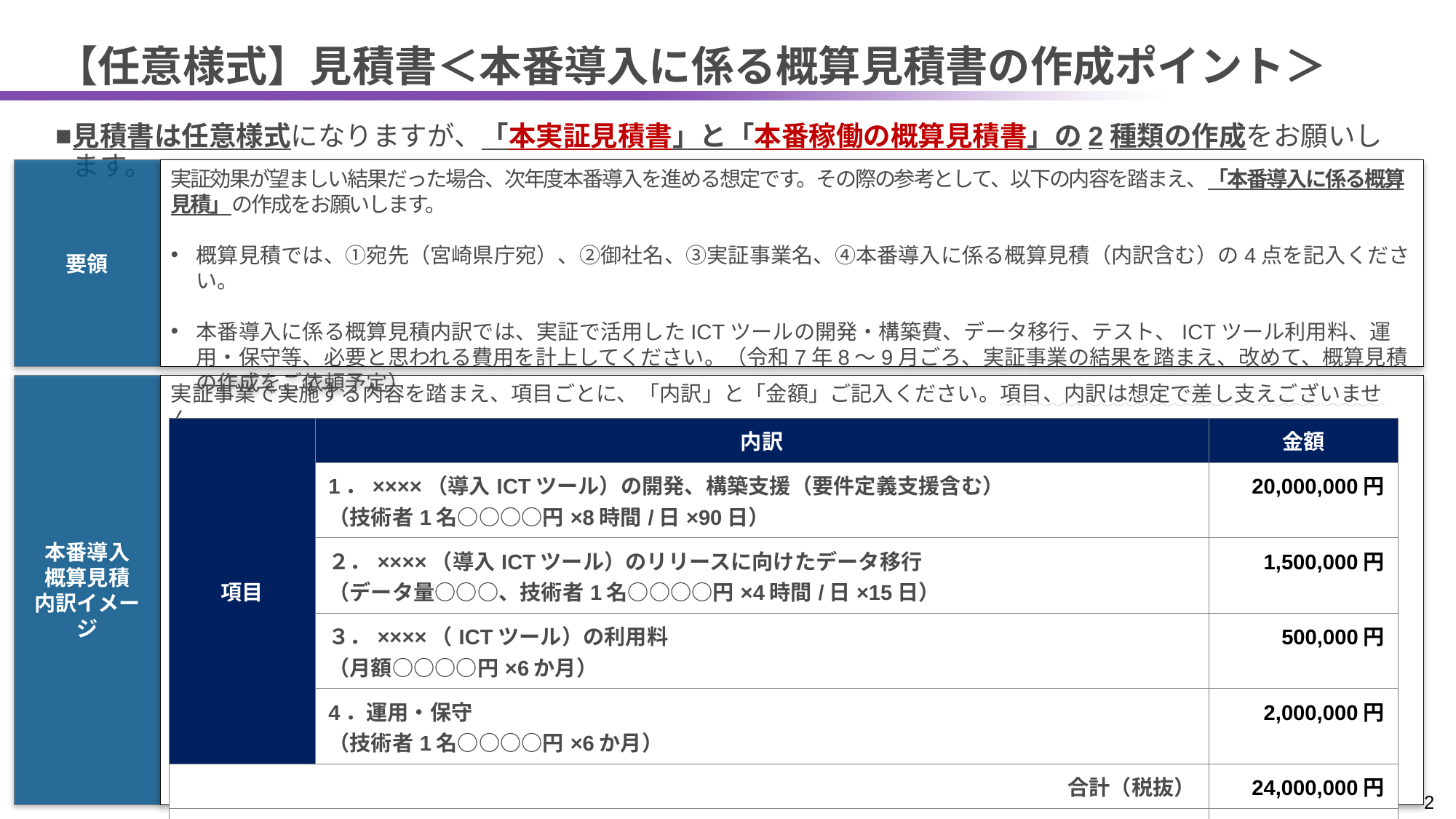

# 【任意様式】見積書＜本番導入に係る概算見積書の作成ポイント＞
見積書は任意様式になりますが、「本実証見積書」と「本番稼働の概算見積書」の2種類の作成をお願いします。
要領
実証効果が望ましい結果だった場合、次年度本番導入を進める想定です。その際の参考として、以下の内容を踏まえ、「本番導入に係る概算見積」の作成をお願いします。

概算見積では、①宛先（宮崎県庁宛）、②御社名、③実証事業名、④本番導入に係る概算見積（内訳含む）の4点を記入ください。
本番導入に係る概算見積内訳では、実証で活用したICTツールの開発・構築費、データ移行、テスト、ICTツール利用料、運用・保守等、必要と思われる費用を計上してください。（令和7年8～9月ごろ、実証事業の結果を踏まえ、改めて、概算見積の作成をご依頼予定）
実証事業で実施する内容を踏まえ、項目ごとに、「内訳」と「金額」ご記入ください。項目、内訳は想定で差し支えございません。
本番導入
概算見積
内訳イメージ
| 項目 | 内訳 | 金額 |
| --- | --- | --- |
|  | 1．××××（導入ICTツール）の開発、構築支援（要件定義支援含む） （技術者1名○○○○円×8時間/日×90日） | 20,000,000円 |
|  | ２．××××（導入ICTツール）のリリースに向けたデータ移行 （データ量○○○、技術者1名○○○○円×4時間/日×15日） | 1,500,000円 |
|  | ３．××××（ICTツール）の利用料 （月額○○○○円×6か月） | 500,000円 |
|  | 4．運用・保守 （技術者1名○○○○円×6か月） | 2,000,000円 |
| 合計（税抜） |  | 24,000,000円 |
| 合計（税込） |  | 26,400,000円 |